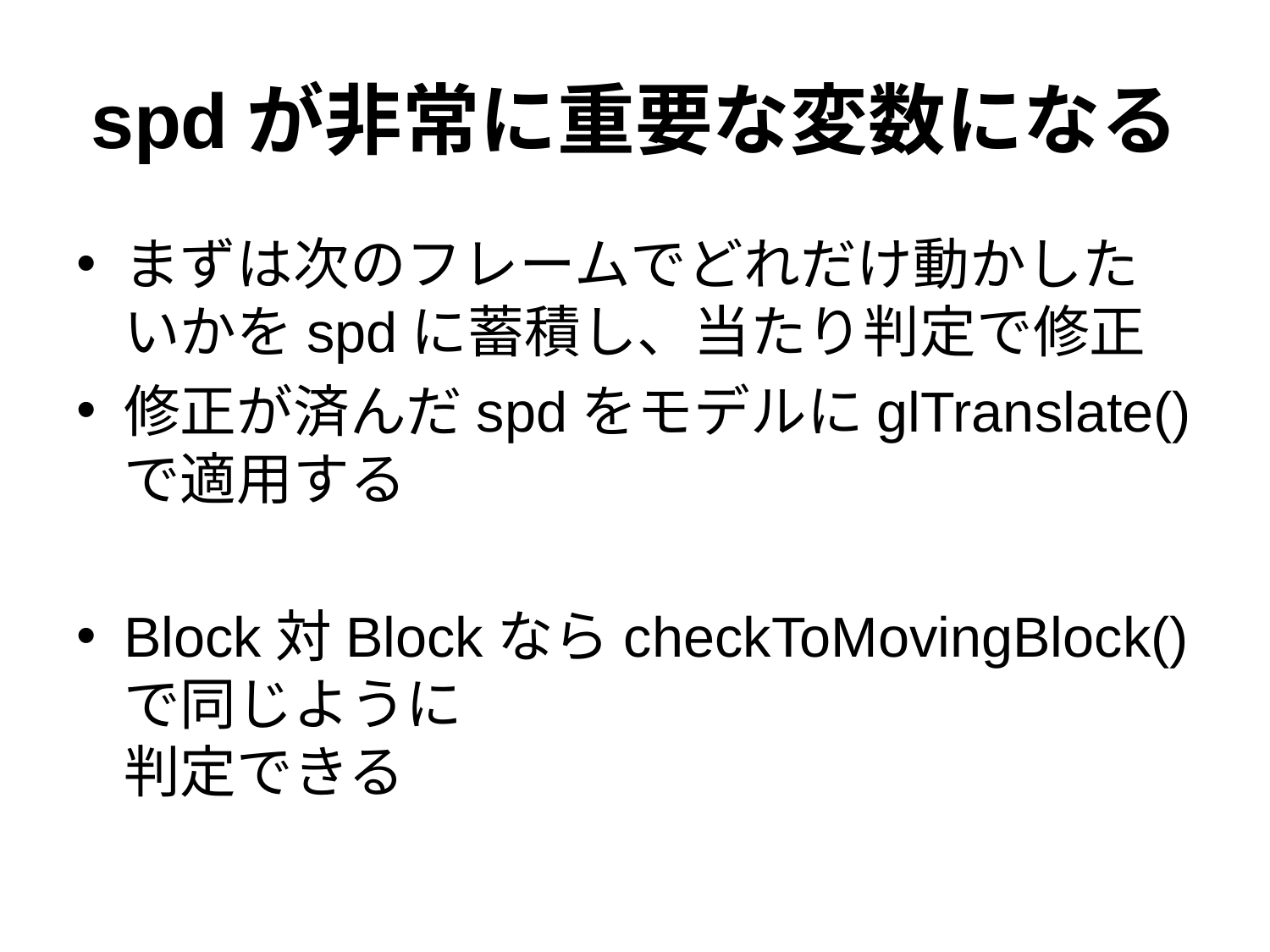

# spdが非常に重要な変数になる
まずは次のフレームでどれだけ動かしたいかをspdに蓄積し、当たり判定で修正
修正が済んだspdをモデルにglTranslate()で適用する

Block対BlockならcheckToMovingBlock()で同じように
判定できる